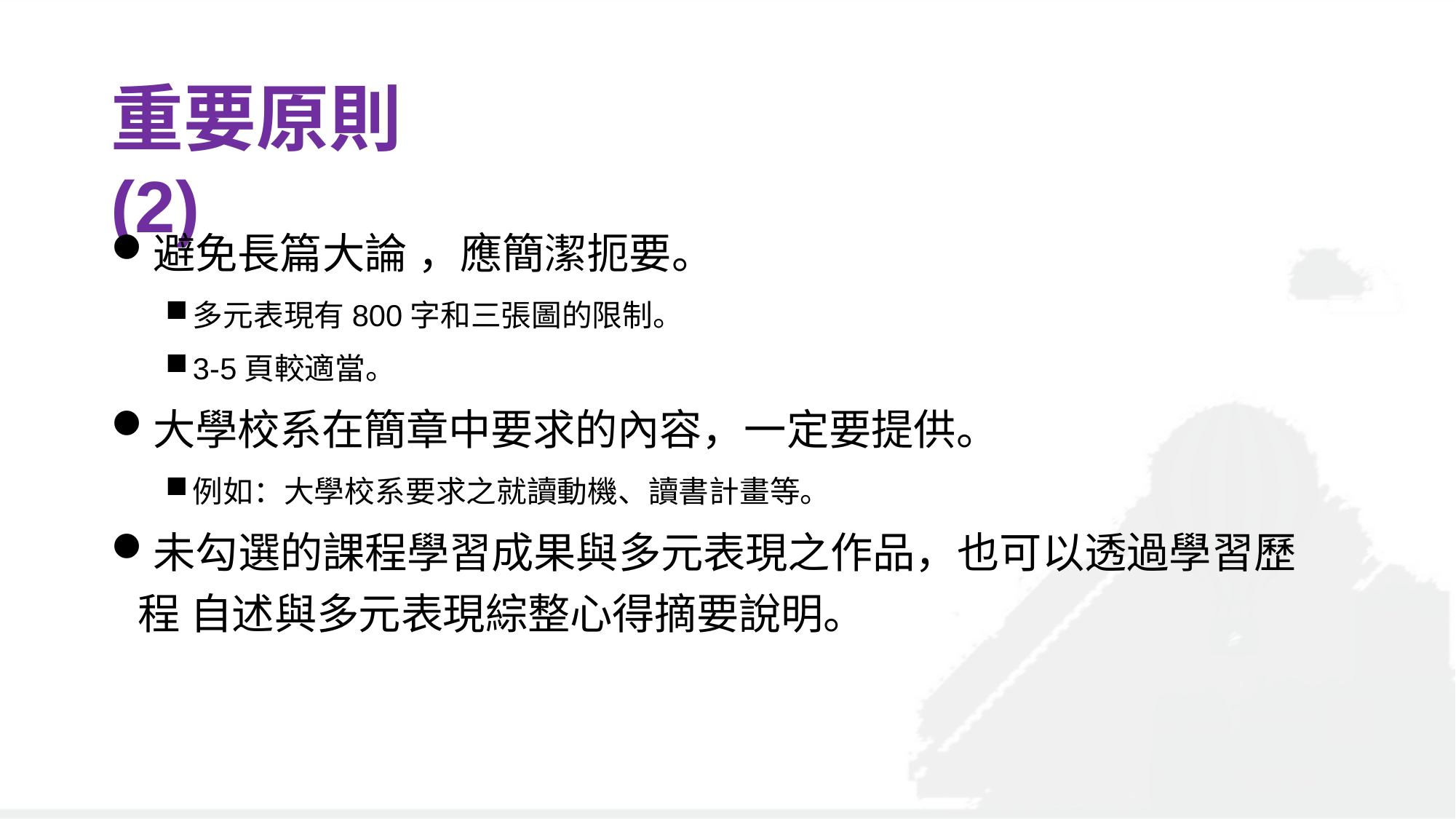

# 重要原則(2)
避免長篇大論 ，應簡潔扼要。
多元表現有800字和三張圖的限制。
3-5頁較適當。
大學校系在簡章中要求的內容，一定要提供。
例如：大學校系要求之就讀動機、讀書計畫等。
未勾選的課程學習成果與多元表現之作品，也可以透過學習歷程 自述與多元表現綜整心得摘要說明。